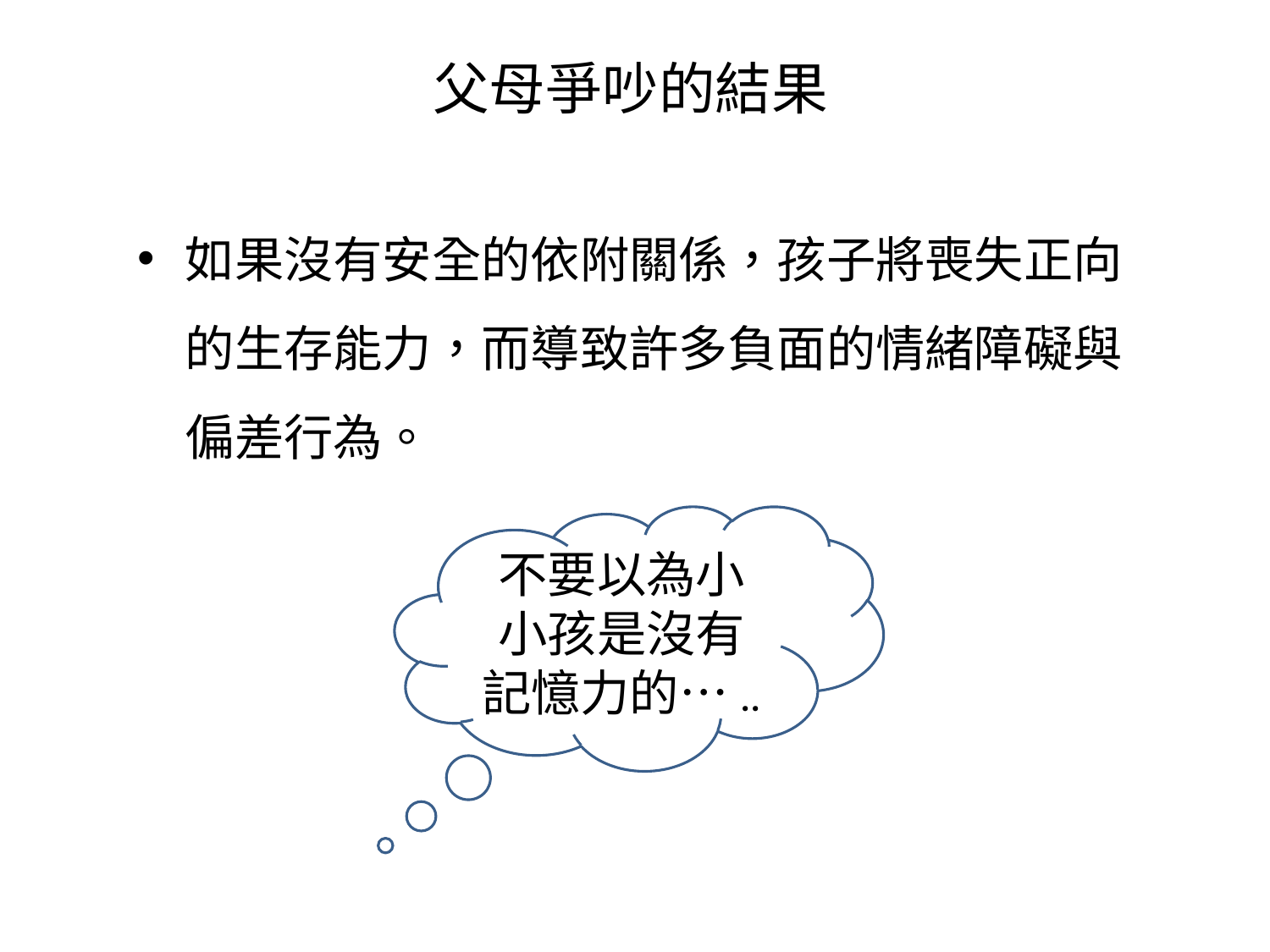

# 父母爭吵的結果
如果沒有安全的依附關係，孩子將喪失正向的生存能力，而導致許多負面的情緒障礙與偏差行為。

不要以為小小孩是沒有記憶力的…..